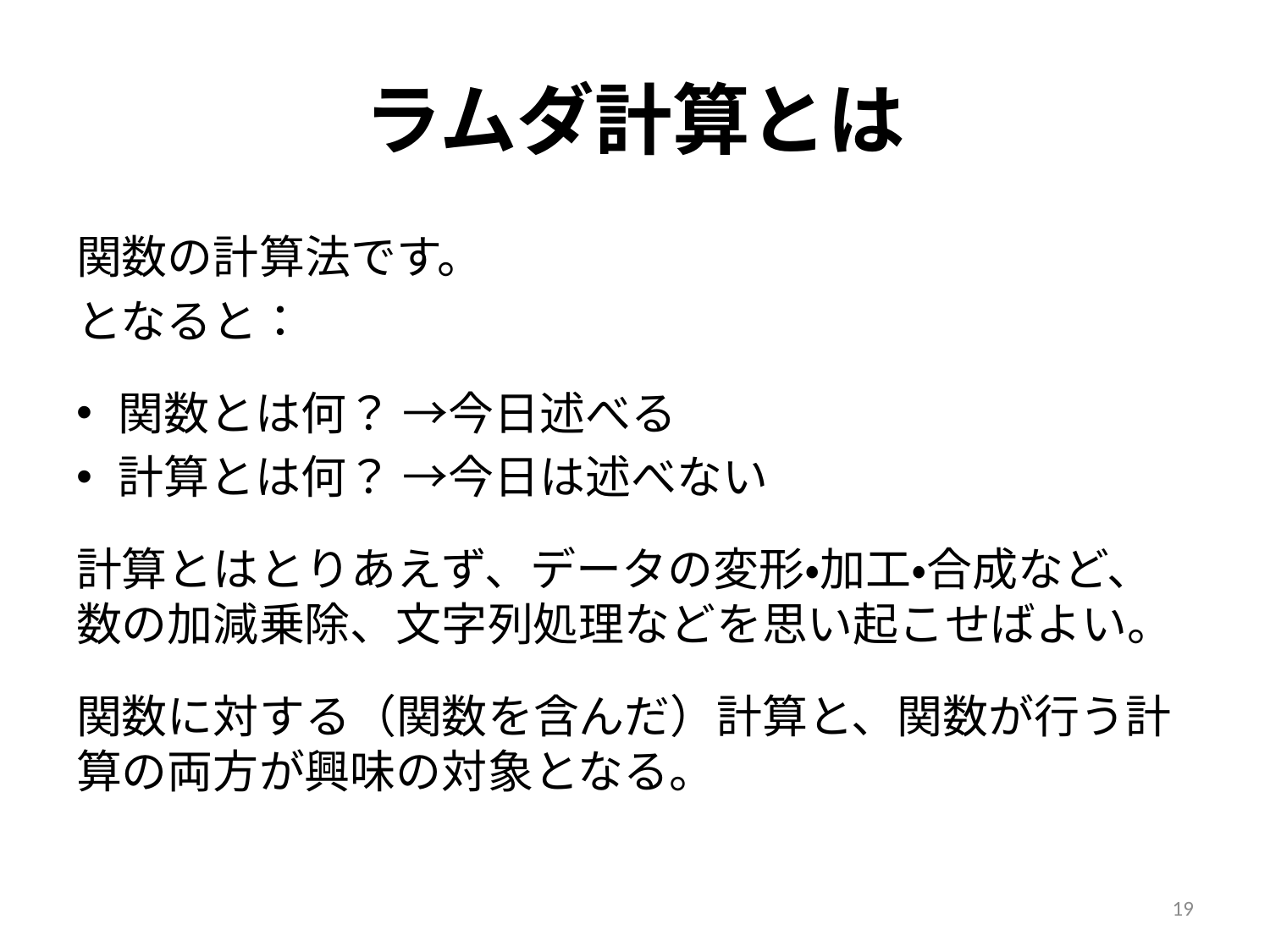

# ラムダ計算とは
関数の計算法です。
となると：

関数とは何？ →今日述べる
計算とは何？ →今日は述べない

計算とはとりあえず、データの変形・加工・合成など、数の加減乗除、文字列処理などを思い起こせばよい。

関数に対する（関数を含んだ）計算と、関数が行う計算の両方が興味の対象となる。

19